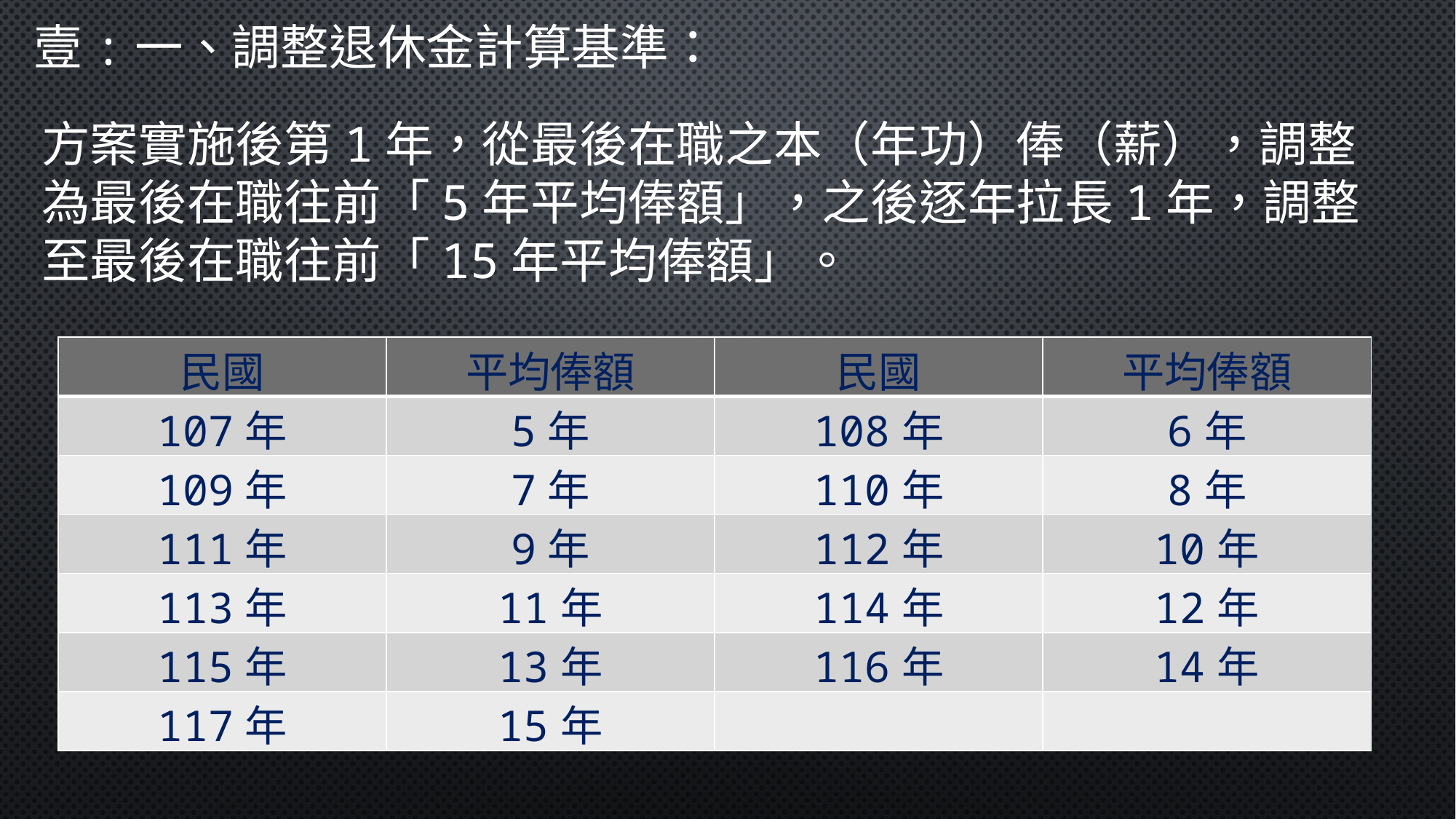

壹:一、調整退休金計算基準：

方案實施後第1年，從最後在職之本（年功）俸（薪），調整為最後在職往前「5年平均俸額」，之後逐年拉長1年，調整至最後在職往前「15年平均俸額」。
| 民國 | 平均俸額 | 民國 | 平均俸額 |
| --- | --- | --- | --- |
| 107年 | 5年 | 108年 | 6年 |
| 109年 | 7年 | 110年 | 8年 |
| 111年 | 9年 | 112年 | 10年 |
| 113年 | 11年 | 114年 | 12年 |
| 115年 | 13年 | 116年 | 14年 |
| 117年 | 15年 |  |  |